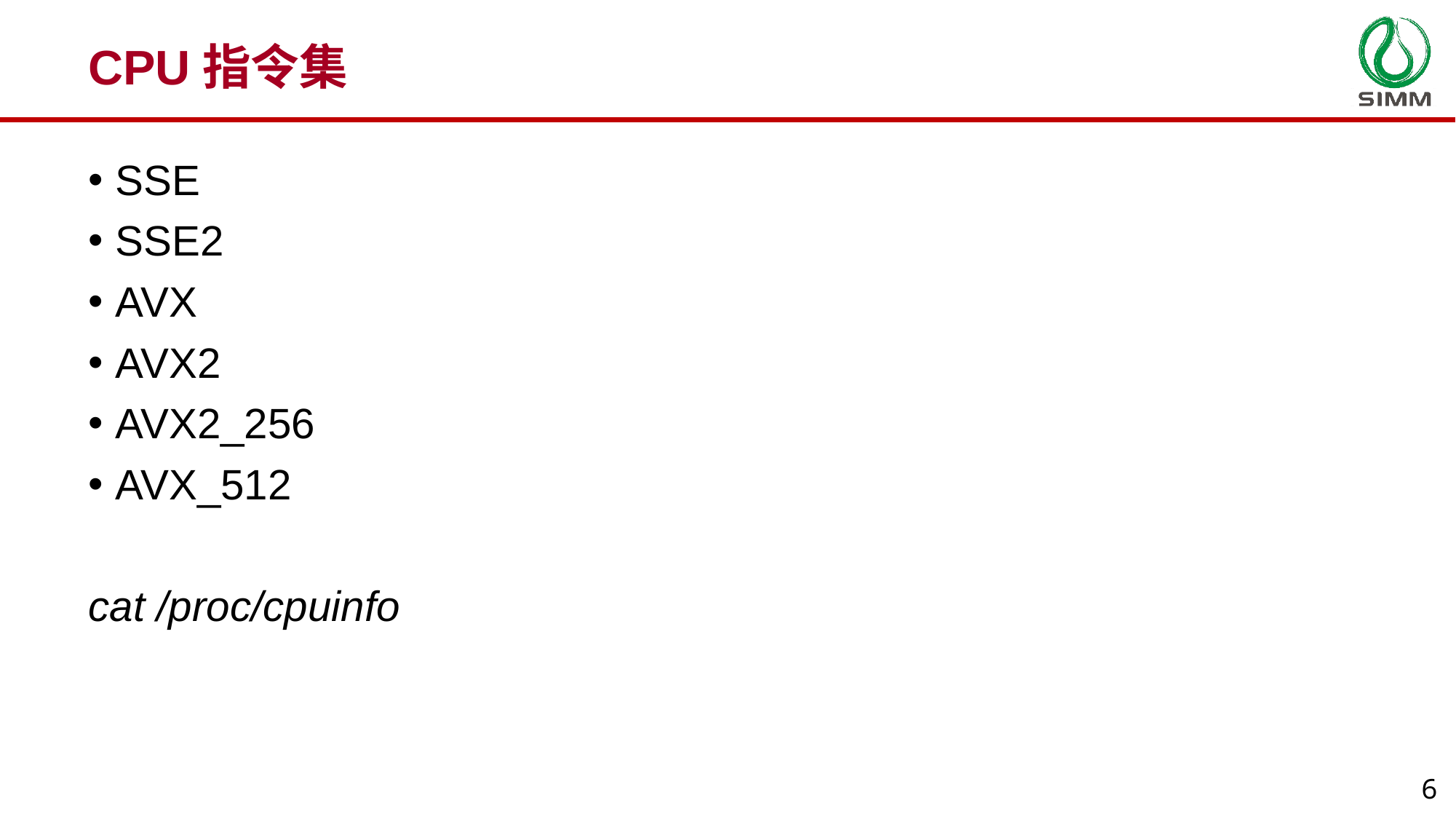

CPU指令集
SSE
SSE2
AVX
AVX2
AVX2_256
AVX_512

cat /proc/cpuinfo

6